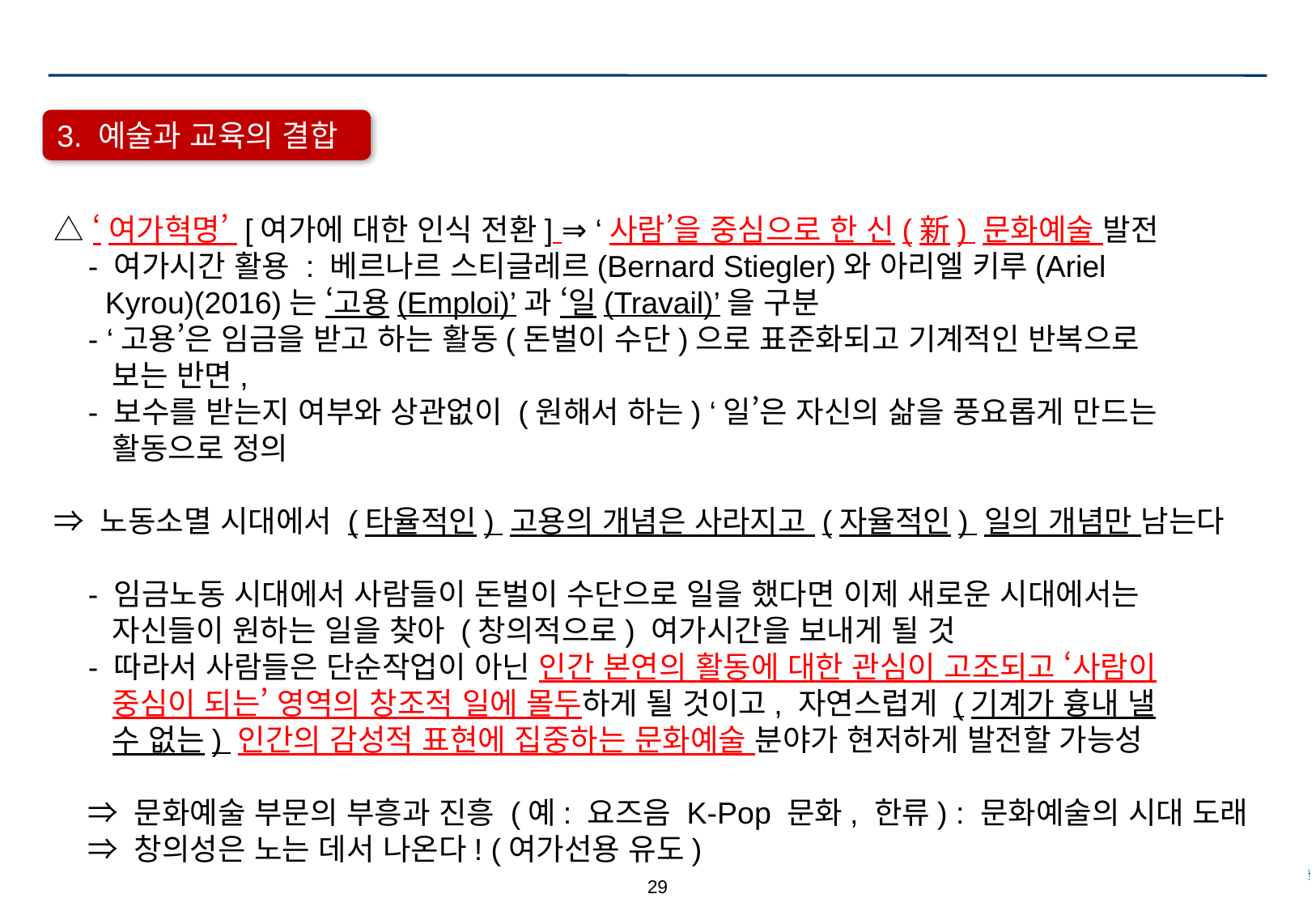

△ ‘여가혁명’ [여가에 대한 인식 전환] ⇒ ‘사람’을 중심으로 한 신(新) 문화예술 발전
    - 여가시간 활용 : 베르나르 스티글레르(Bernard Stiegler)와 아리엘 키루(Ariel
      Kyrou)(2016)는 ‘고용(Emploi)’과 ‘일(Travail)’을 구분
    - ‘고용’은 임금을 받고 하는 활동(돈벌이 수단)으로 표준화되고 기계적인 반복으로
      보는 반면,
    - 보수를 받는지 여부와 상관없이 (원해서 하는) ‘일’은 자신의 삶을 풍요롭게 만드는
      활동으로 정의

⇒ 노동소멸 시대에서 (타율적인) 고용의 개념은 사라지고 (자율적인) 일의 개념만 남는다

    - 임금노동 시대에서 사람들이 돈벌이 수단으로 일을 했다면 이제 새로운 시대에서는
      자신들이 원하는 일을 찾아 (창의적으로) 여가시간을 보내게 될 것
    - 따라서 사람들은 단순작업이 아닌 인간 본연의 활동에 대한 관심이 고조되고 ‘사람이
      중심이 되는’ 영역의 창조적 일에 몰두하게 될 것이고, 자연스럽게 (기계가 흉내 낼
      수 없는) 인간의 감성적 표현에 집중하는 문화예술 분야가 현저하게 발전할 가능성

    ⇒ 문화예술 부문의 부흥과 진흥 (예: 요즈음 K-Pop 문화, 한류) : 문화예술의 시대 도래
    ⇒ 창의성은 노는 데서 나온다! (여가선용 유도)
3. 예술과 교육의 결합